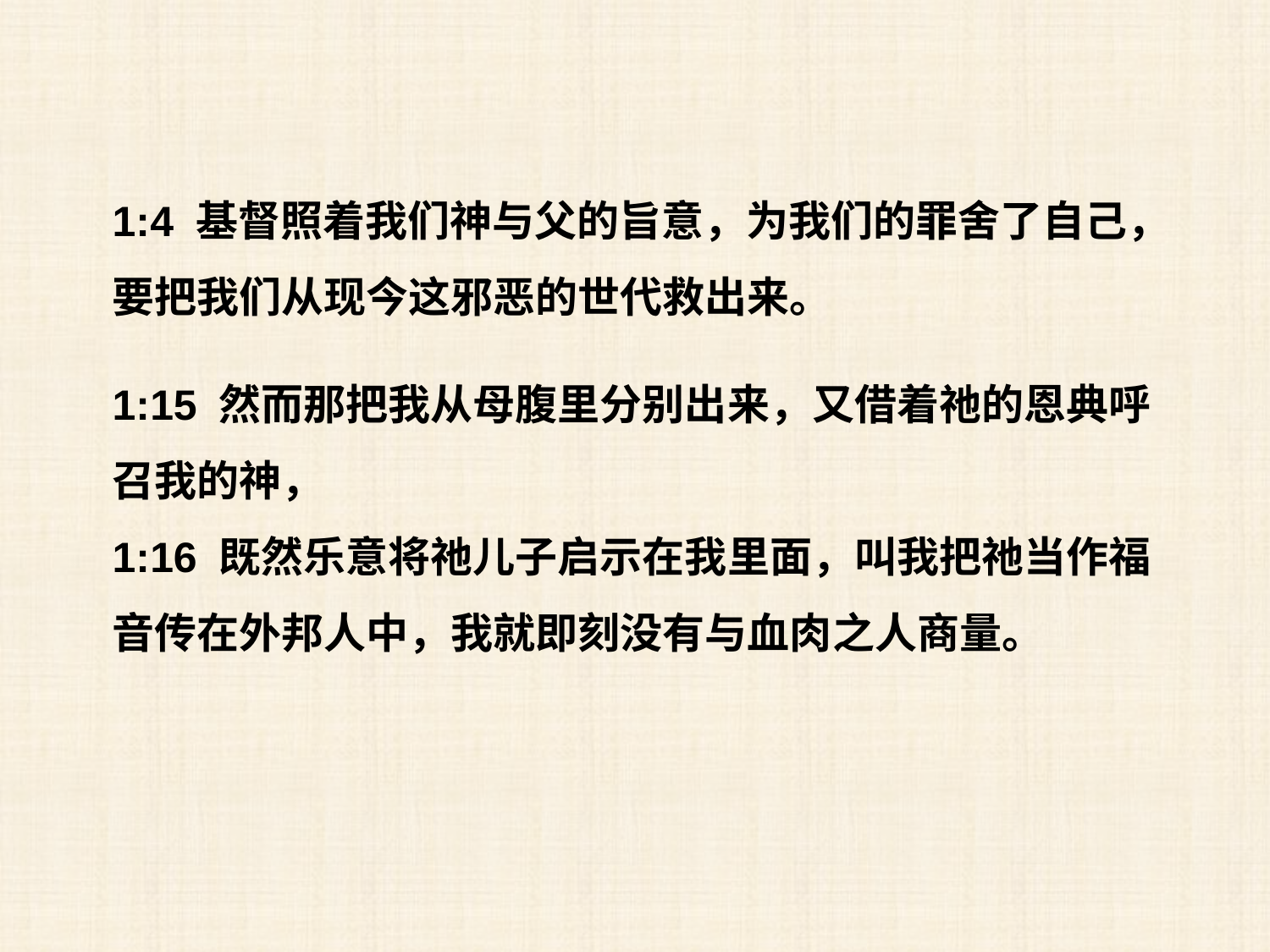

1:4 基督照着我们神与父的旨意，为我们的罪舍了自己，要把我们从现今这邪恶的世代救出来。
1:15 然而那把我从母腹里分别出来，又借着祂的恩典呼召我的神，
1:16 既然乐意将祂儿子启示在我里面，叫我把祂当作福音传在外邦人中，我就即刻没有与血肉之人商量。